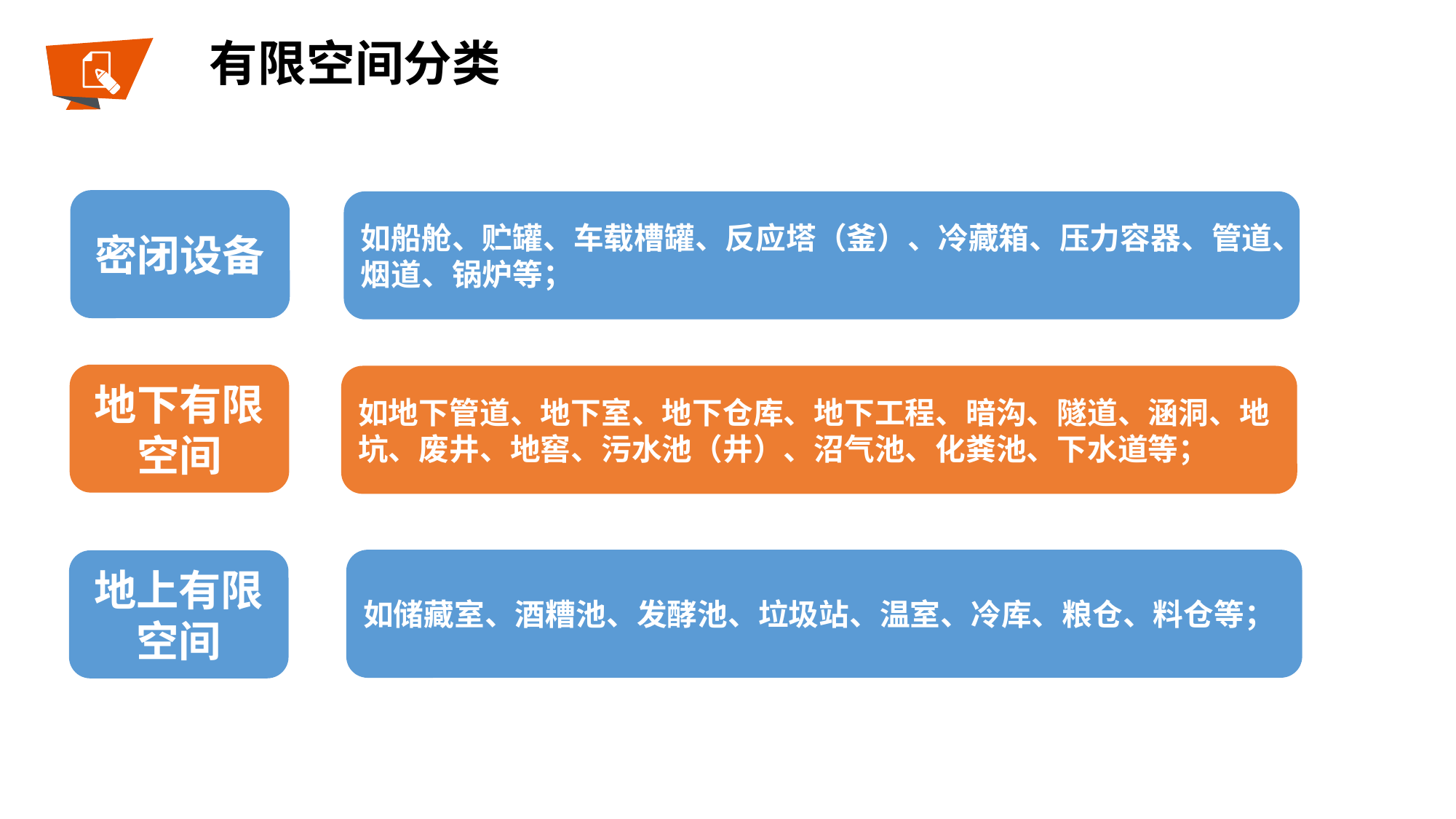

有限空间分类

密闭设备
如船舱、贮罐、车载槽罐、反应塔（釜）、冷藏箱、压力容器、管道、烟道、锅炉等；
地下有限空间
如地下管道、地下室、地下仓库、地下工程、暗沟、隧道、涵洞、地坑、废井、地窖、污水池（井）、沼气池、化粪池、下水道等；
如储藏室、酒糟池、发酵池、垃圾站、温室、冷库、粮仓、料仓等；
地上有限空间